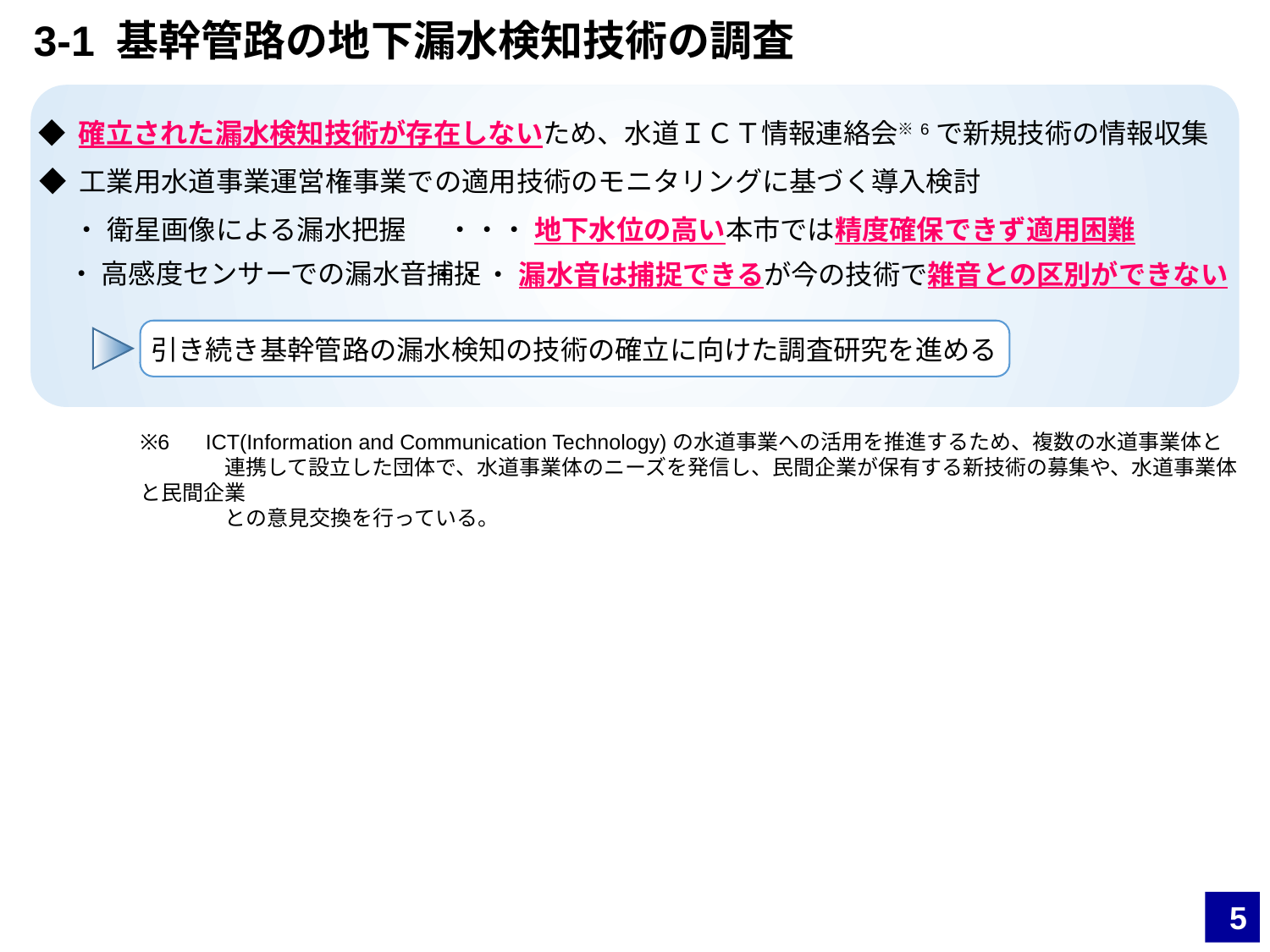

3-1 基幹管路の地下漏水検知技術の調査
ｘ
◆ 確立された漏水検知技術が存在しないため、水道ＩＣＴ情報連絡会※6で新規技術の情報収集
◆ 工業用水道事業運営権事業での適用技術のモニタリングに基づく導入検討
・ 衛星画像による漏水把握
・・・ 地下水位の高い本市では精度確保できず適用困難
・ 高感度センサーでの漏水音捕捉
・・・ 漏水音は捕捉できるが今の技術で雑音との区別ができない

引き続き基幹管路の漏水検知の技術の確立に向けた調査研究を進める

※6　 ICT(Information and Communication Technology)の水道事業への活用を推進するため、複数の水道事業体と
　　　　連携して設立した団体で、水道事業体のニーズを発信し、民間企業が保有する新技術の募集や、水道事業体と民間企業
　　　　との意見交換を行っている。
5